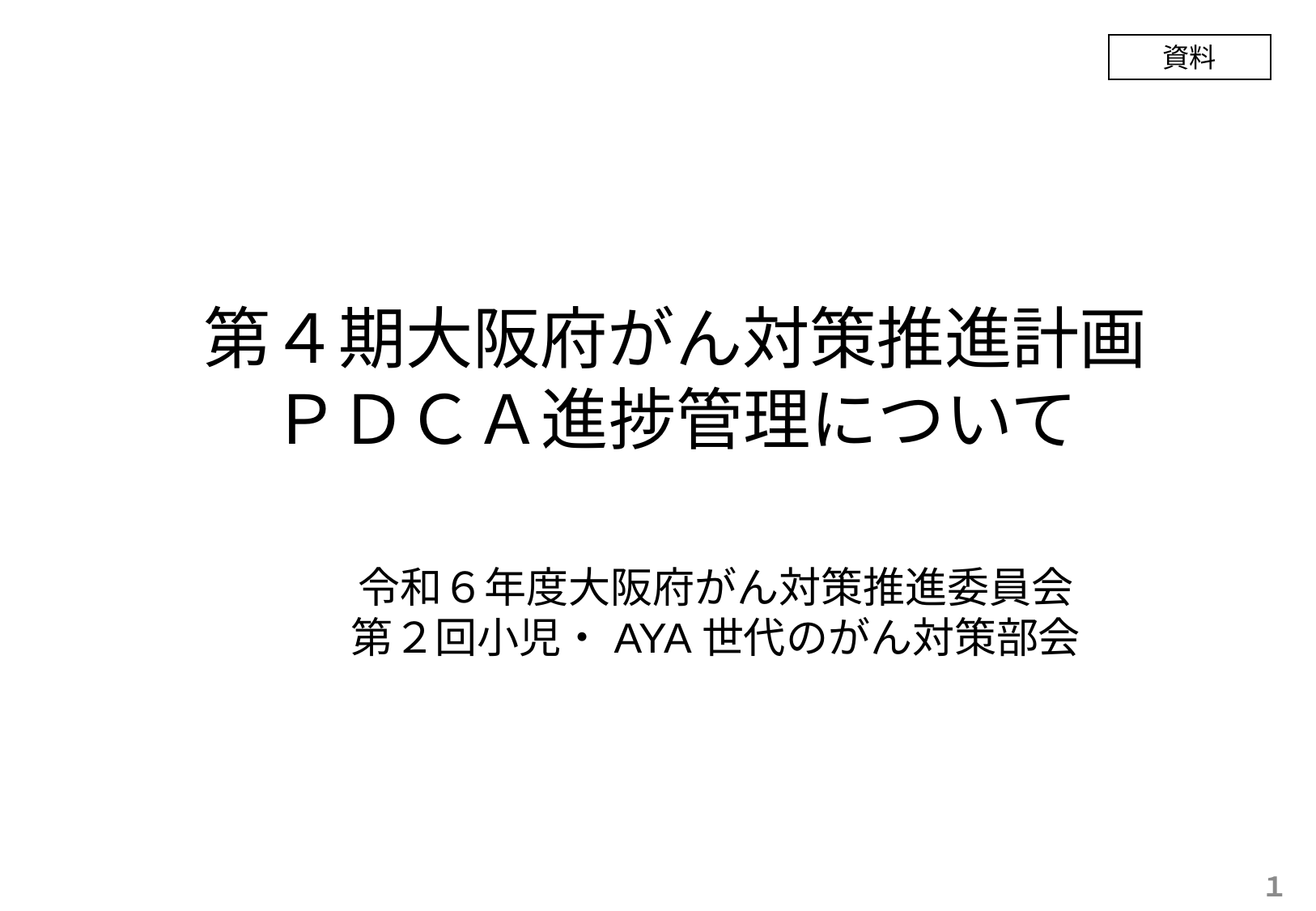

資料
第４期大阪府がん対策推進計画
ＰＤＣＡ進捗管理について
令和６年度大阪府がん対策推進委員会
第２回小児・AYA世代のがん対策部会

　１